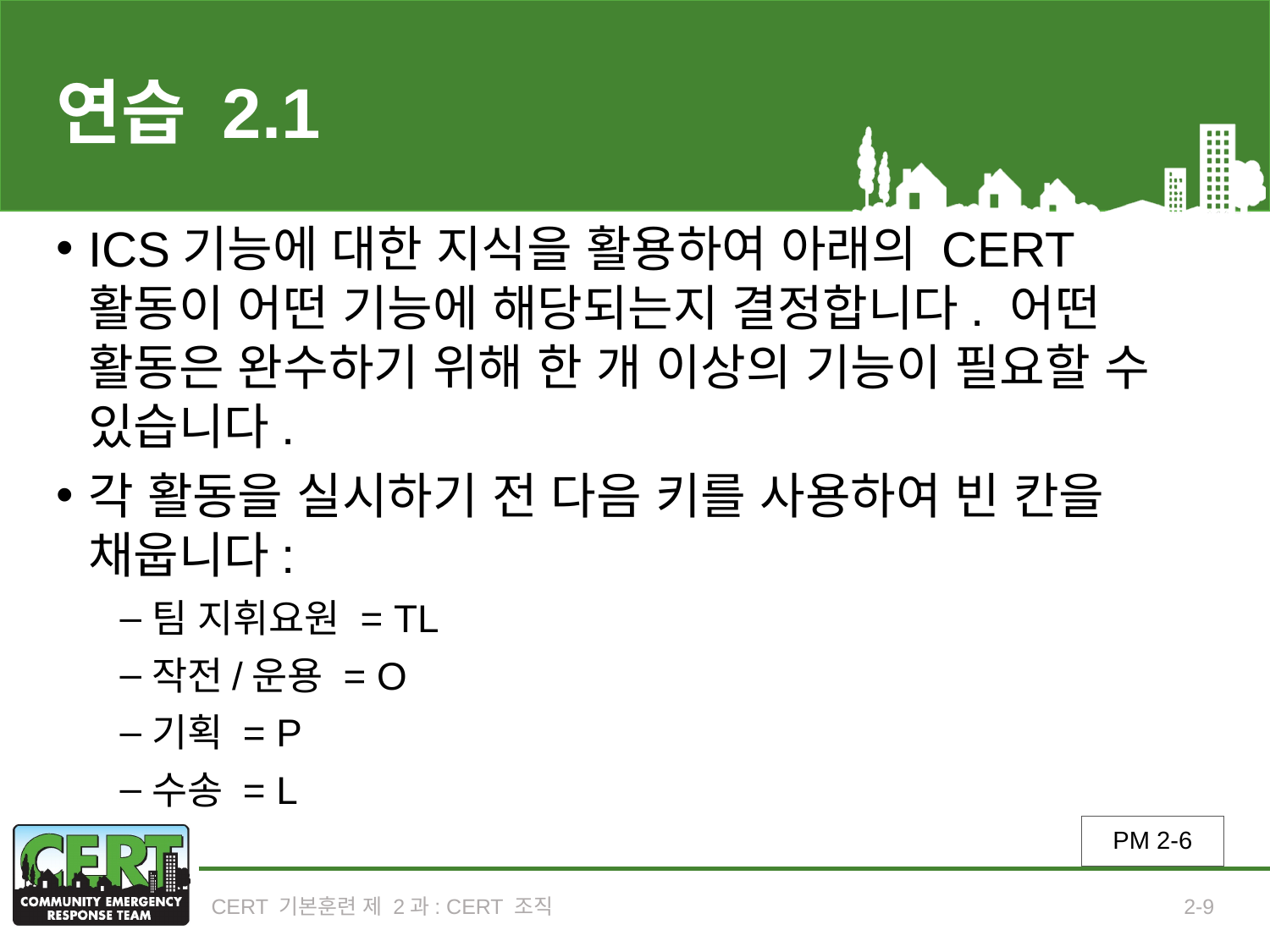

# 연습 2.1
ICS기능에 대한 지식을 활용하여 아래의 CERT 활동이 어떤 기능에 해당되는지 결정합니다. 어떤 활동은 완수하기 위해 한 개 이상의 기능이 필요할 수 있습니다.
각 활동을 실시하기 전 다음 키를 사용하여 빈 칸을 채웁니다:
팀 지휘요원 = TL
작전/운용 = O
기획 = P
수송 = L

PM 2-6
CERT 기본훈련 제 2과: CERT 조직
2-9